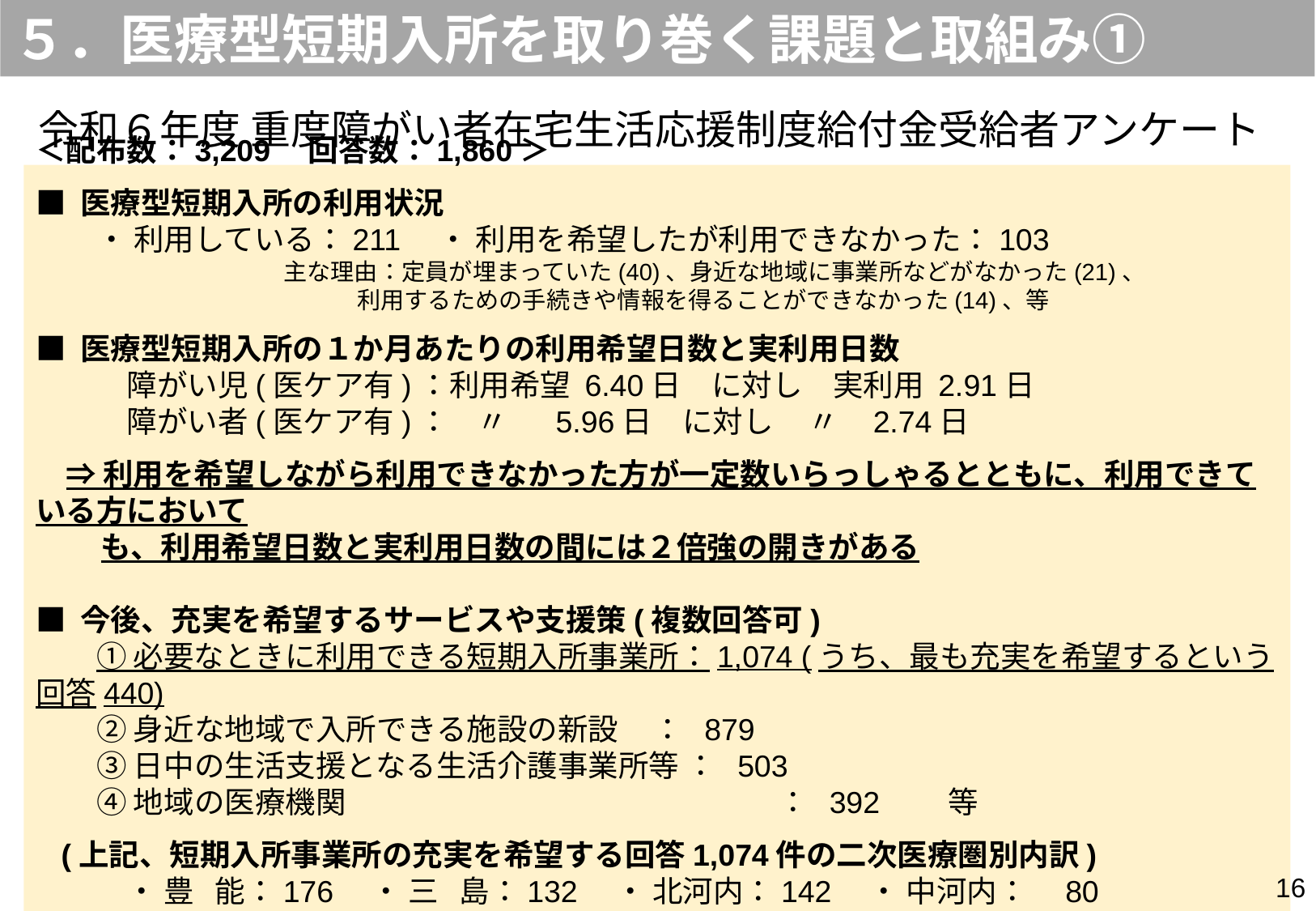

５．医療型短期入所を取り巻く課題と取組み①
令和６年度 重度障がい者在宅生活応援制度給付金受給者アンケート
＜配布数：3,209　回答数：1,860＞

■ 医療型短期入所の利用状況
　　・ 利用している：211　・ 利用を希望したが利用できなかった：103
                                              主な理由：定員が埋まっていた(40)、身近な地域に事業所などがなかった(21)、
                                                            利用するための手続きや情報を得ることができなかった(14)、等

■ 医療型短期入所の１か月あたりの利用希望日数と実利用日数
　　　障がい児(医ケア有)：利用希望 6.40日　に対し　実利用 2.91日
　　　障がい者(医ケア有)：    〃      5.96日　に対し     〃    2.74日

　⇒ 利用を希望しながら利用できなかった方が一定数いらっしゃるとともに、利用できている方において
    　も、利用希望日数と実利用日数の間には２倍強の開きがある

■ 今後、充実を希望するサービスや支援策(複数回答可)
　　① 必要なときに利用できる短期入所事業所：1,074 (うち、最も充実を希望するという回答440)
　　② 身近な地域で入所できる施設の新設     ：  879
　　③ 日中の生活支援となる生活介護事業所等 ：  503
　　④ 地域の医療機関　　　　　　　　　　　　　　 ：  392　　等

   (上記、短期入所事業所の充実を希望する回答1,074件の二次医療圏別内訳)
　　　・ 豊   能：176　・ 三   島：132　・ 北河内：142　・ 中河内：　80
　　　・ 南河内：　56　・ 堺   市：104　・ 泉   州：　93　・ 大阪市：291
16